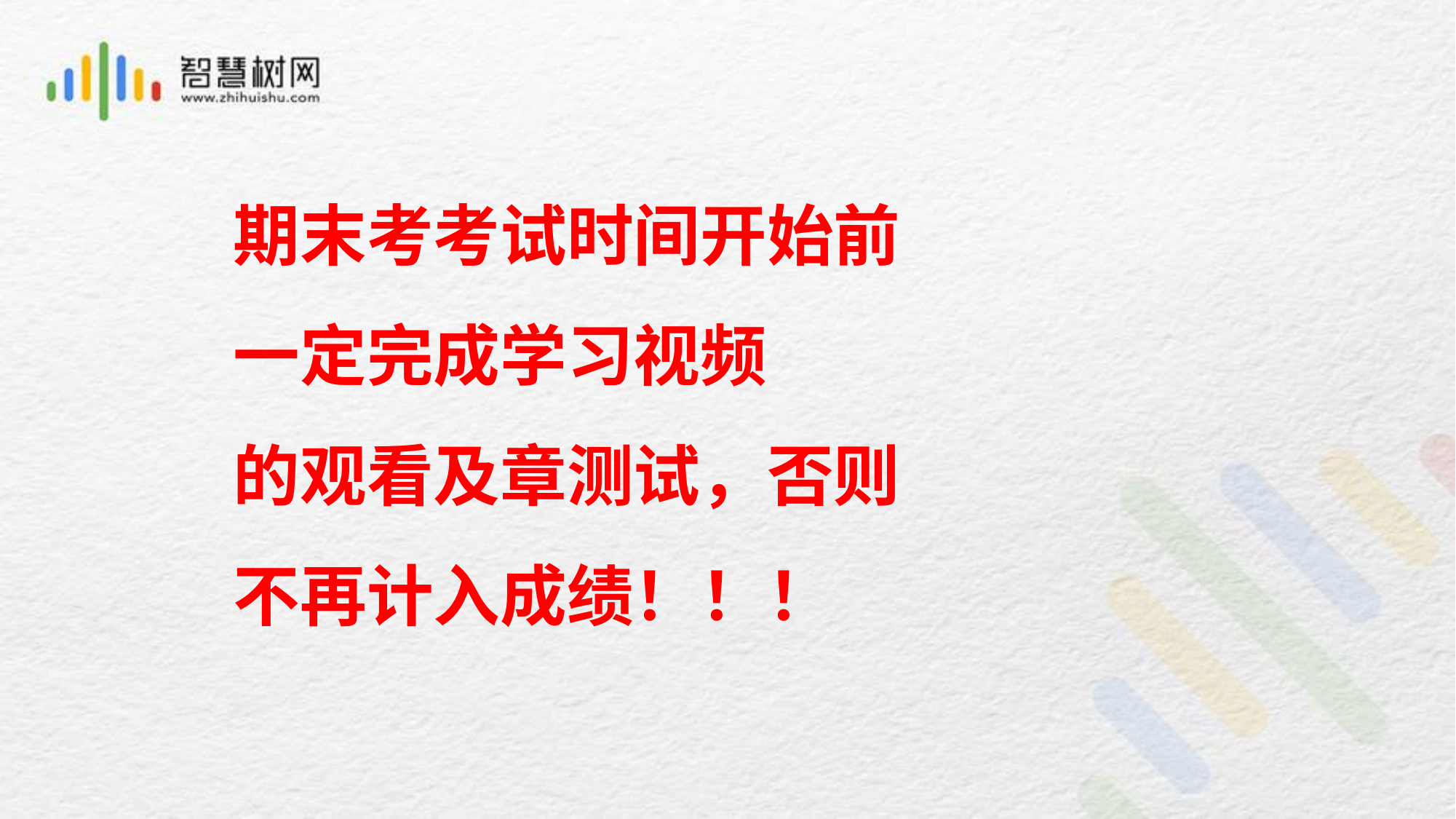

期末考考试时间开始前一定完成学习视频
的观看及章测试，否则不再计入成绩！！！